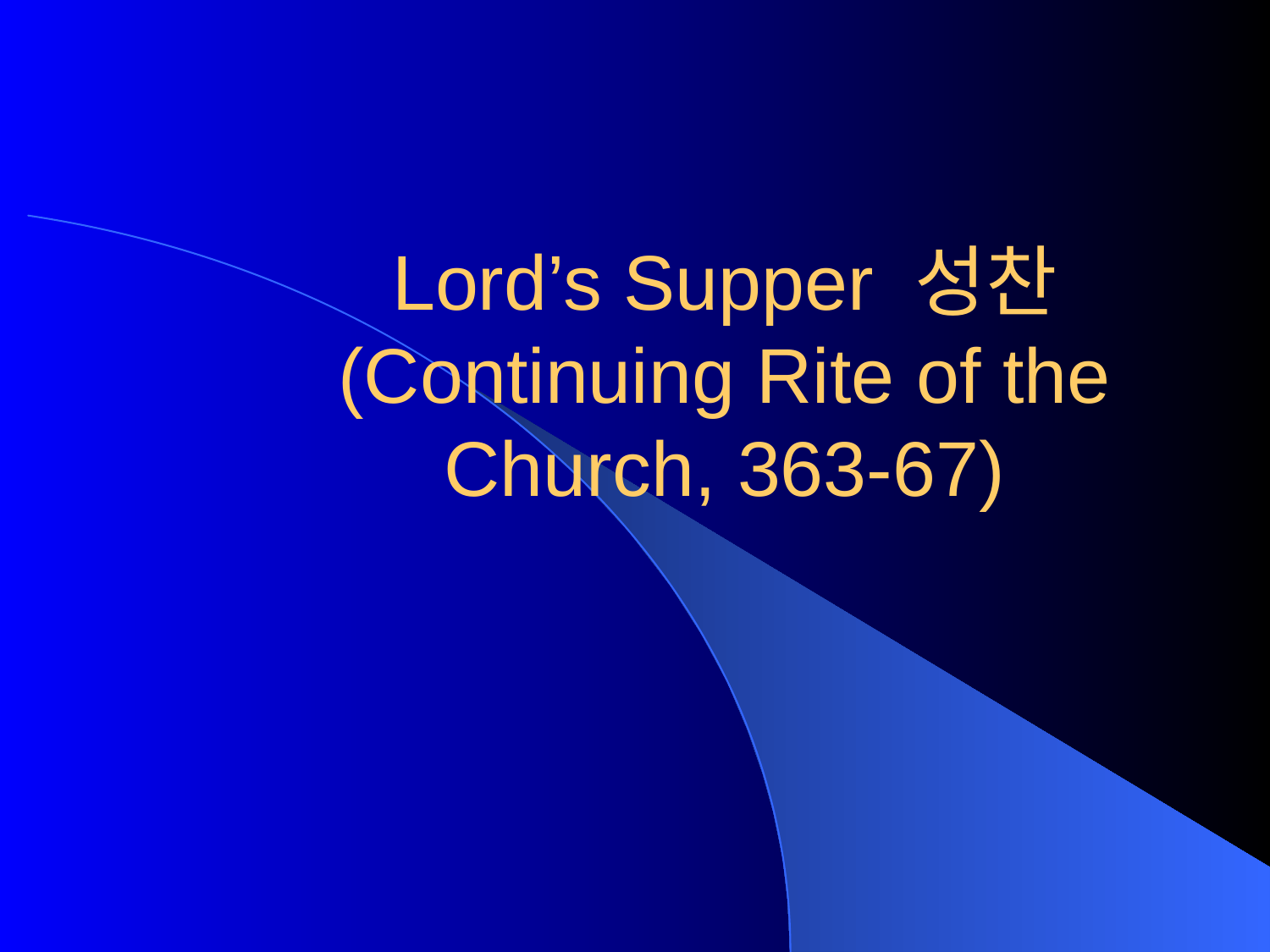

# Lord’s Supper 성찬 (Continuing Rite of the Church, 363-67)